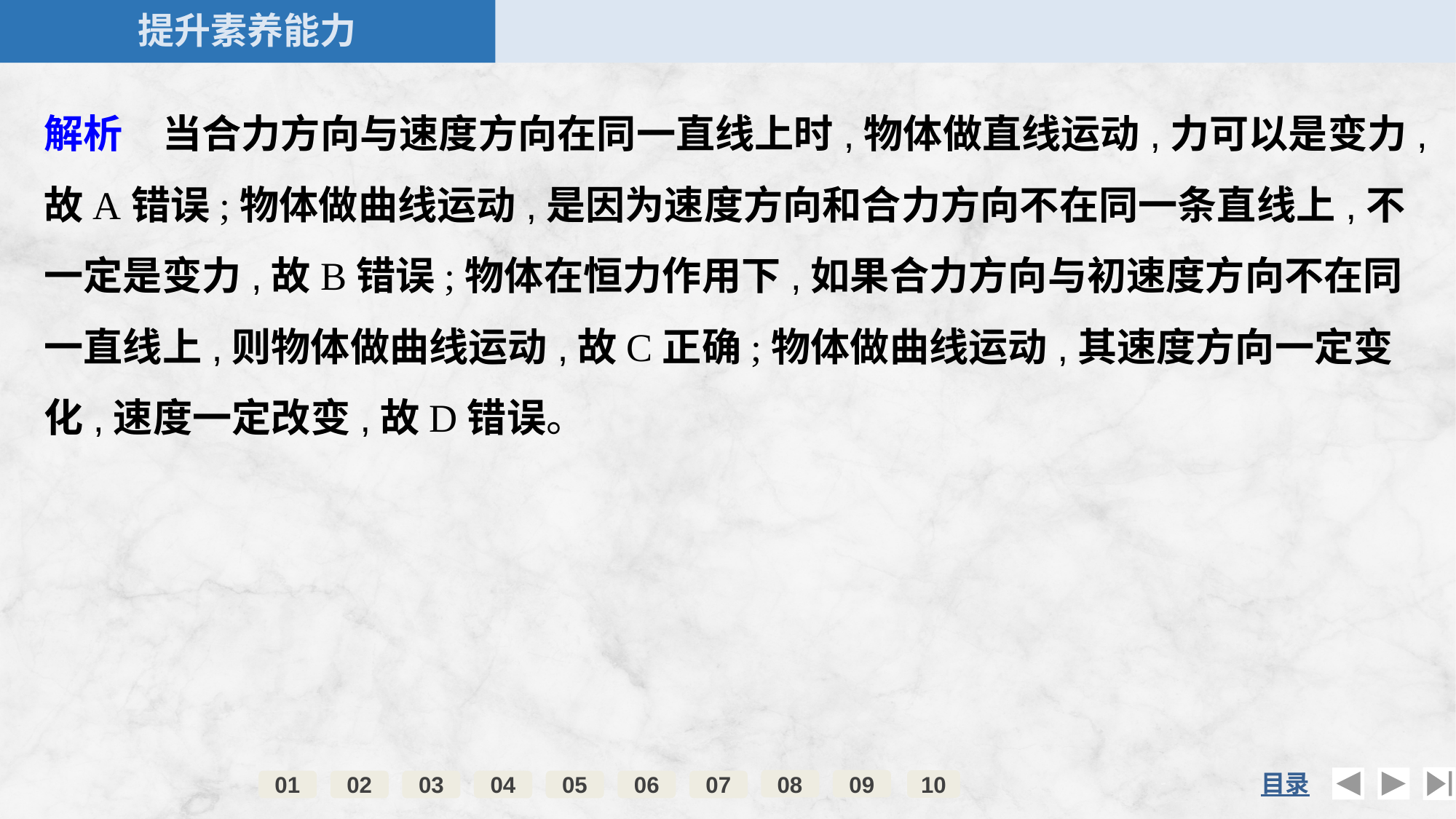

解析　当合力方向与速度方向在同一直线上时,物体做直线运动,力可以是变力,故A错误;物体做曲线运动,是因为速度方向和合力方向不在同一条直线上,不一定是变力,故B错误;物体在恒力作用下,如果合力方向与初速度方向不在同一直线上,则物体做曲线运动,故C正确;物体做曲线运动,其速度方向一定变化,速度一定改变,故D错误。